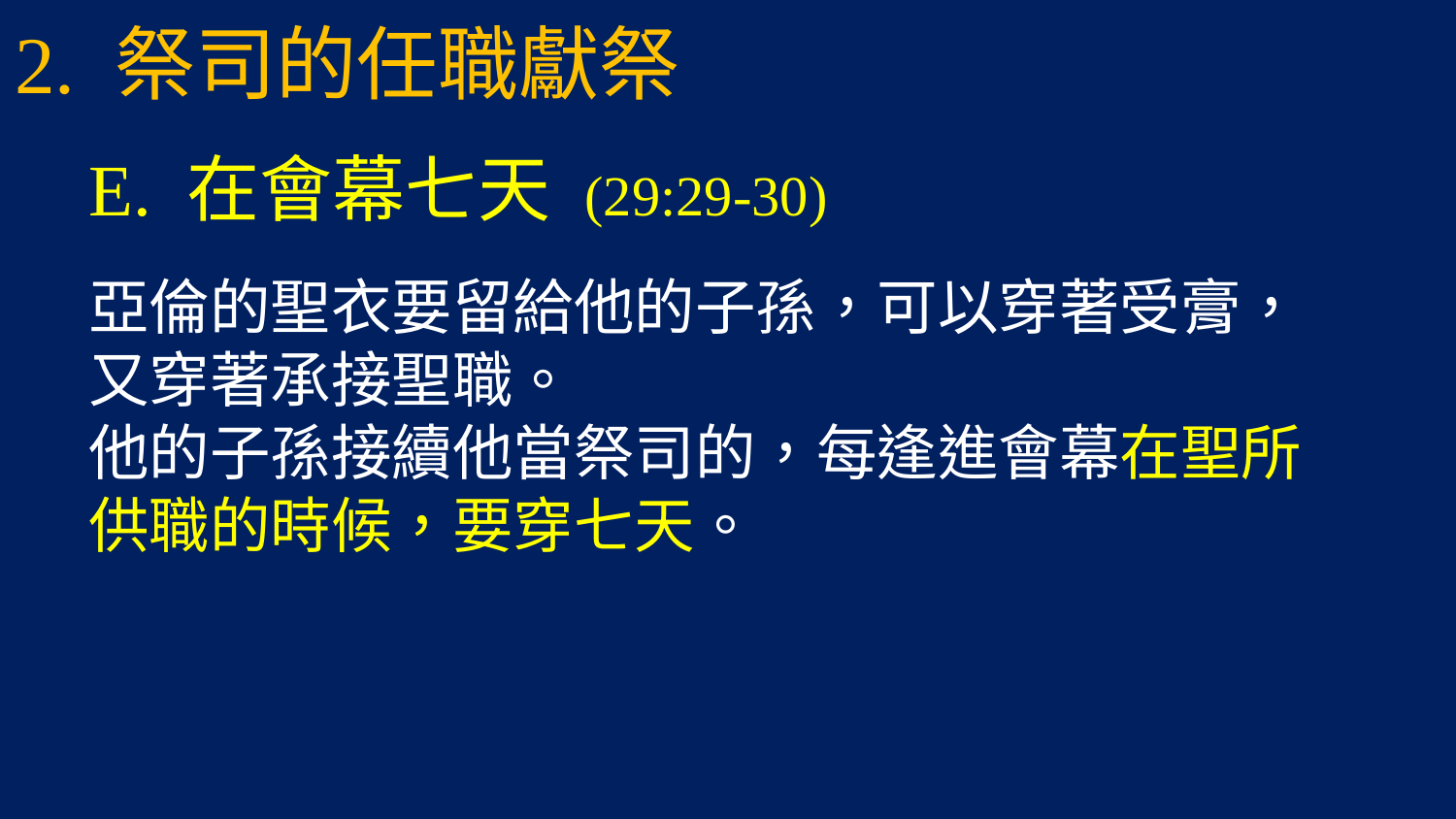

# 2. 祭司的任職獻祭
E. 在會幕七天 (29:29-30)

亞倫的聖衣要留給他的子孫，可以穿著受膏，
又穿著承接聖職。
他的子孫接續他當祭司的，每逢進會幕在聖所
供職的時候，要穿七天。